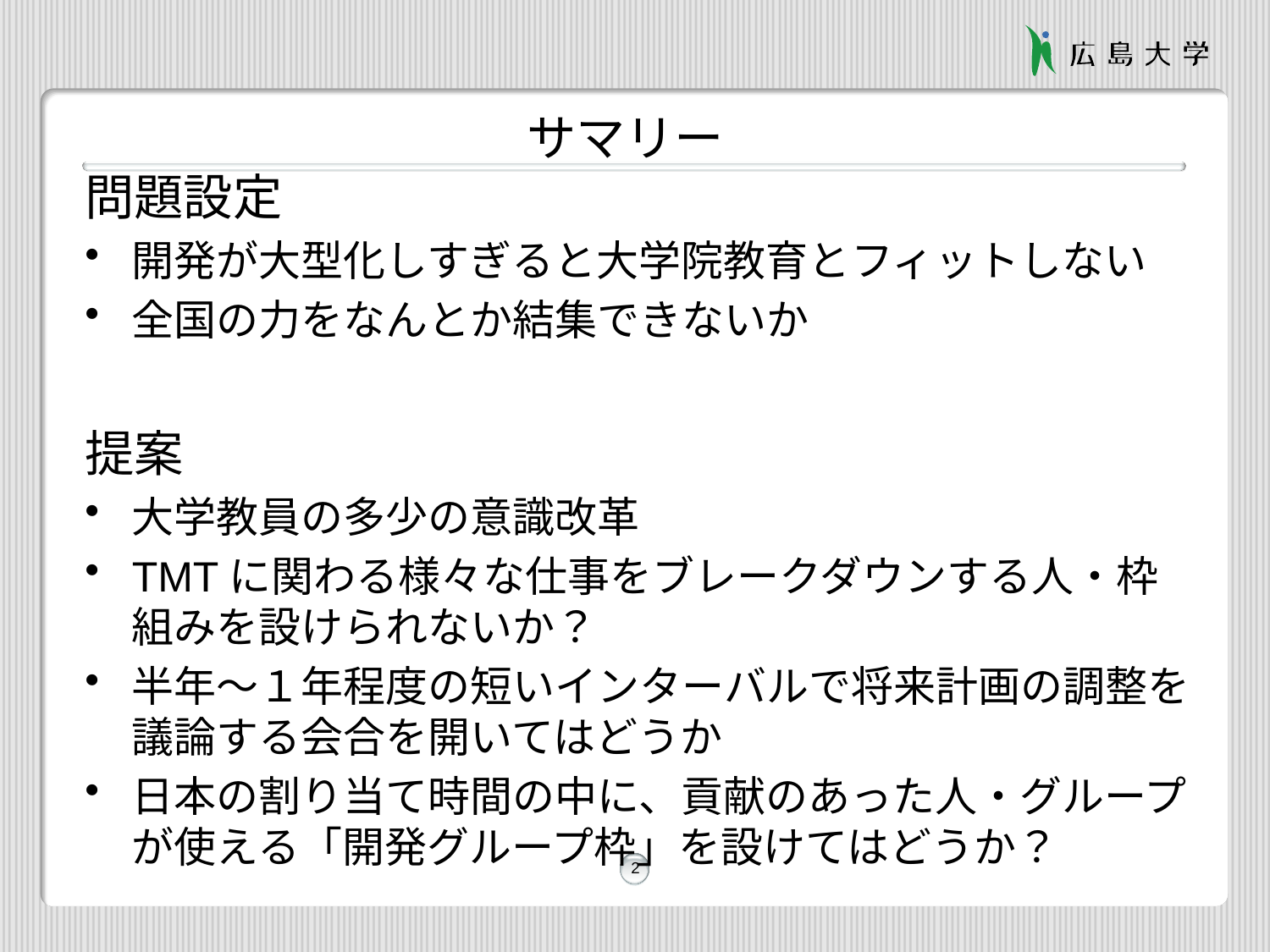

# サマリー
問題設定
開発が大型化しすぎると大学院教育とフィットしない
全国の力をなんとか結集できないか

提案
大学教員の多少の意識改革
TMTに関わる様々な仕事をブレークダウンする人・枠組みを設けられないか？
半年～１年程度の短いインターバルで将来計画の調整を議論する会合を開いてはどうか
日本の割り当て時間の中に、貢献のあった人・グループが使える「開発グループ枠」を設けてはどうか？